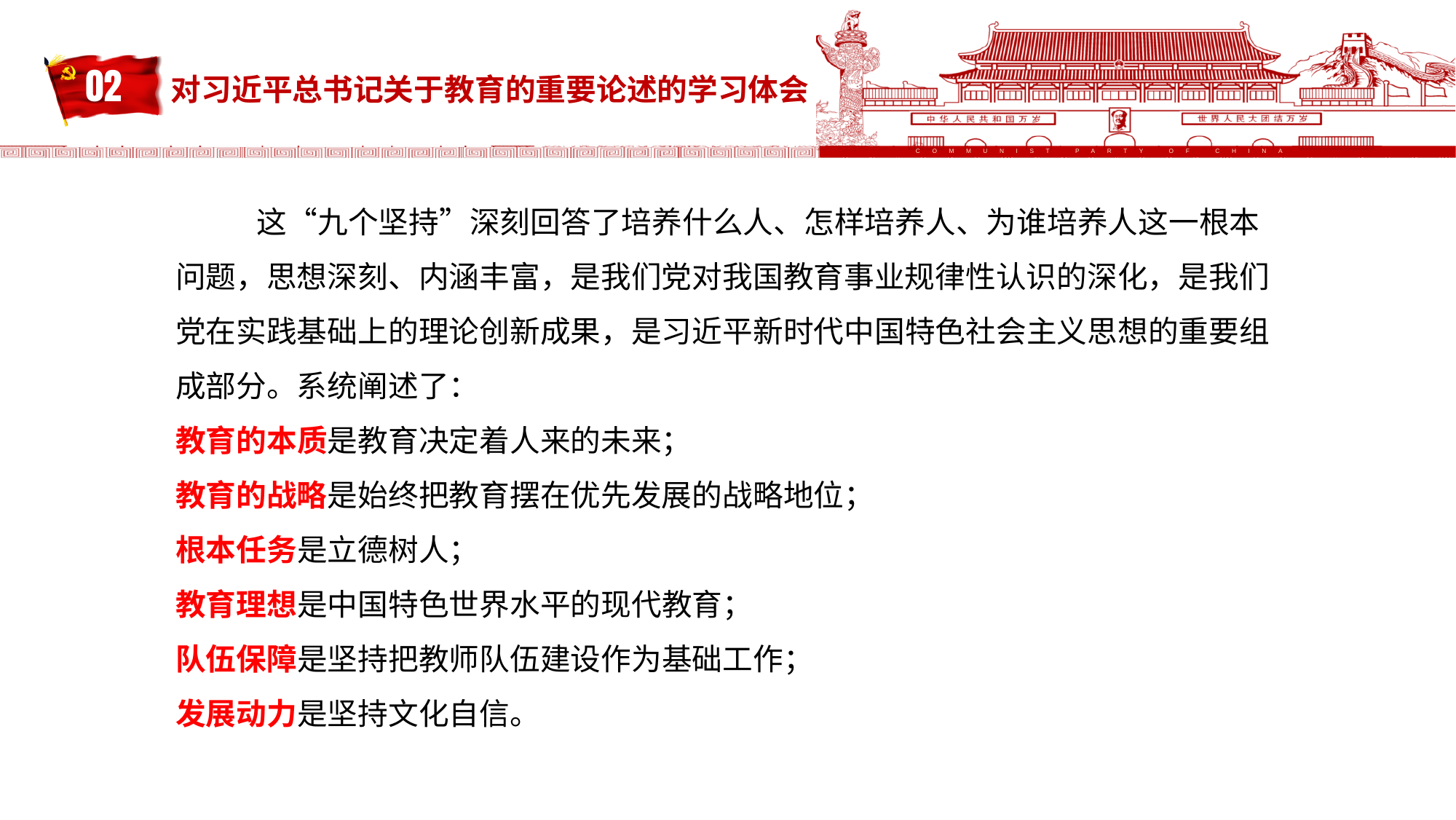

对习近平总书记关于教育的重要论述的学习体会
           这“九个坚持”深刻回答了培养什么人、怎样培养人、为谁培养人这一根本问题，思想深刻、内涵丰富，是我们党对我国教育事业规律性认识的深化，是我们党在实践基础上的理论创新成果，是习近平新时代中国特色社会主义思想的重要组成部分。系统阐述了：
教育的本质是教育决定着人来的未来；
教育的战略是始终把教育摆在优先发展的战略地位；
根本任务是立德树人；
教育理想是中国特色世界水平的现代教育；
队伍保障是坚持把教师队伍建设作为基础工作；
发展动力是坚持文化自信。